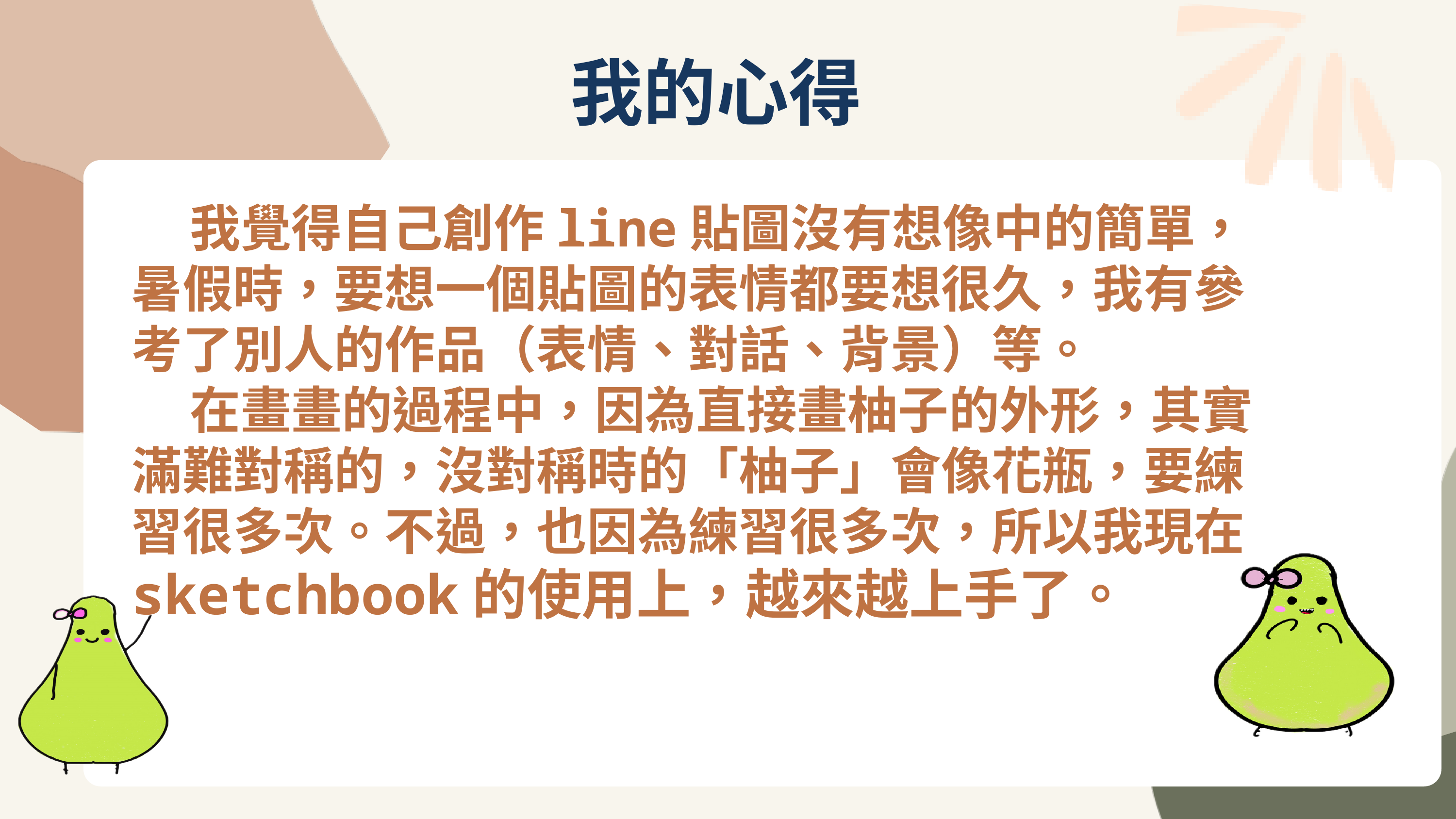

我的心得

    我覺得自己創作line貼圖沒有想像中的簡單，暑假時，要想一個貼圖的表情都要想很久，我有參考了別人的作品（表情、對話、背景）等。
    在畫畫的過程中，因為直接畫柚子的外形，其實滿難對稱的，沒對稱時的「柚子」會像花瓶，要練習很多次。不過，也因為練習很多次，所以我現在sketchbook的使用上，越來越上手了。